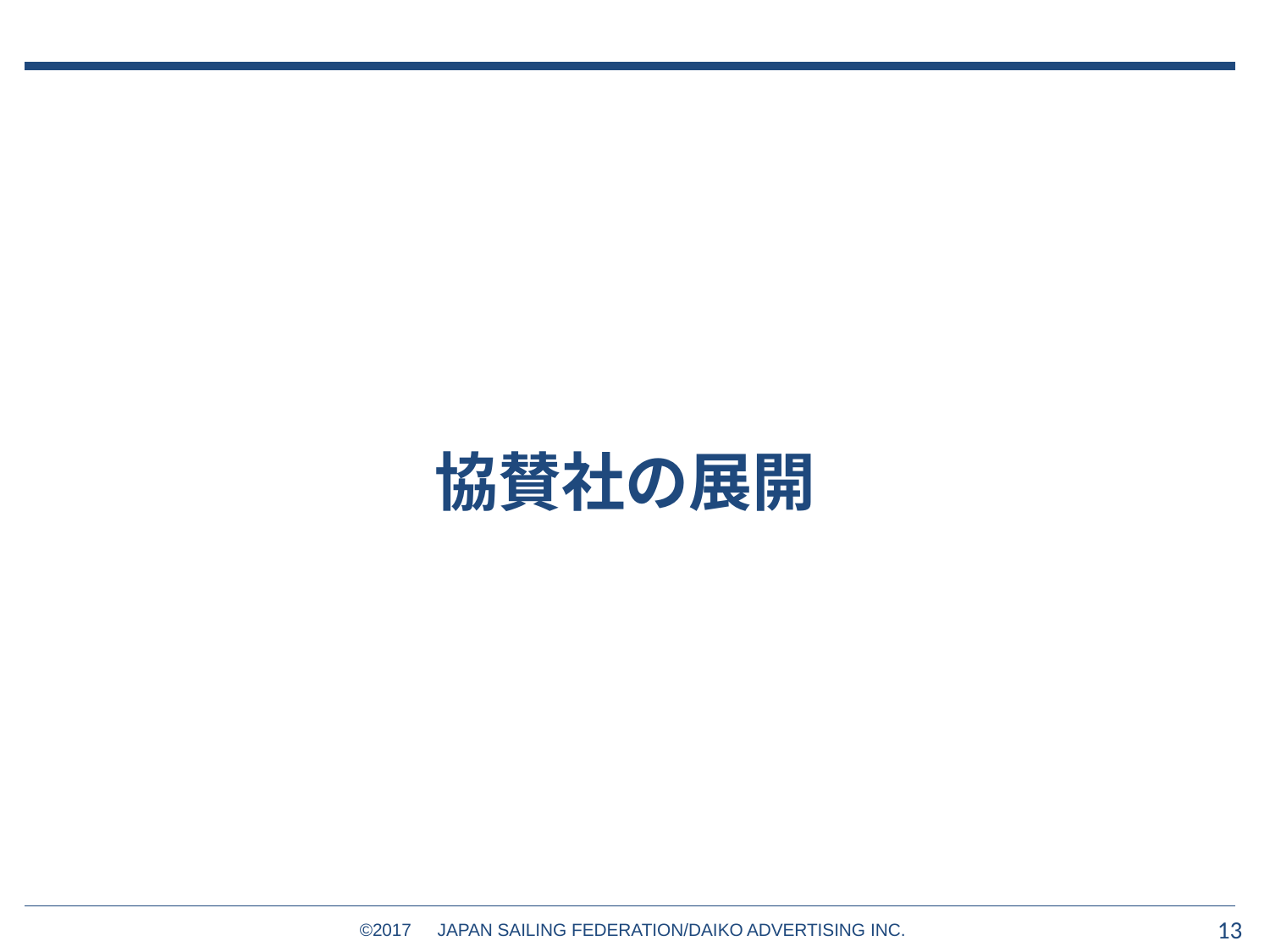

協賛社の展開
©2017　JAPAN SAILING FEDERATION/DAIKO ADVERTISING INC.
13